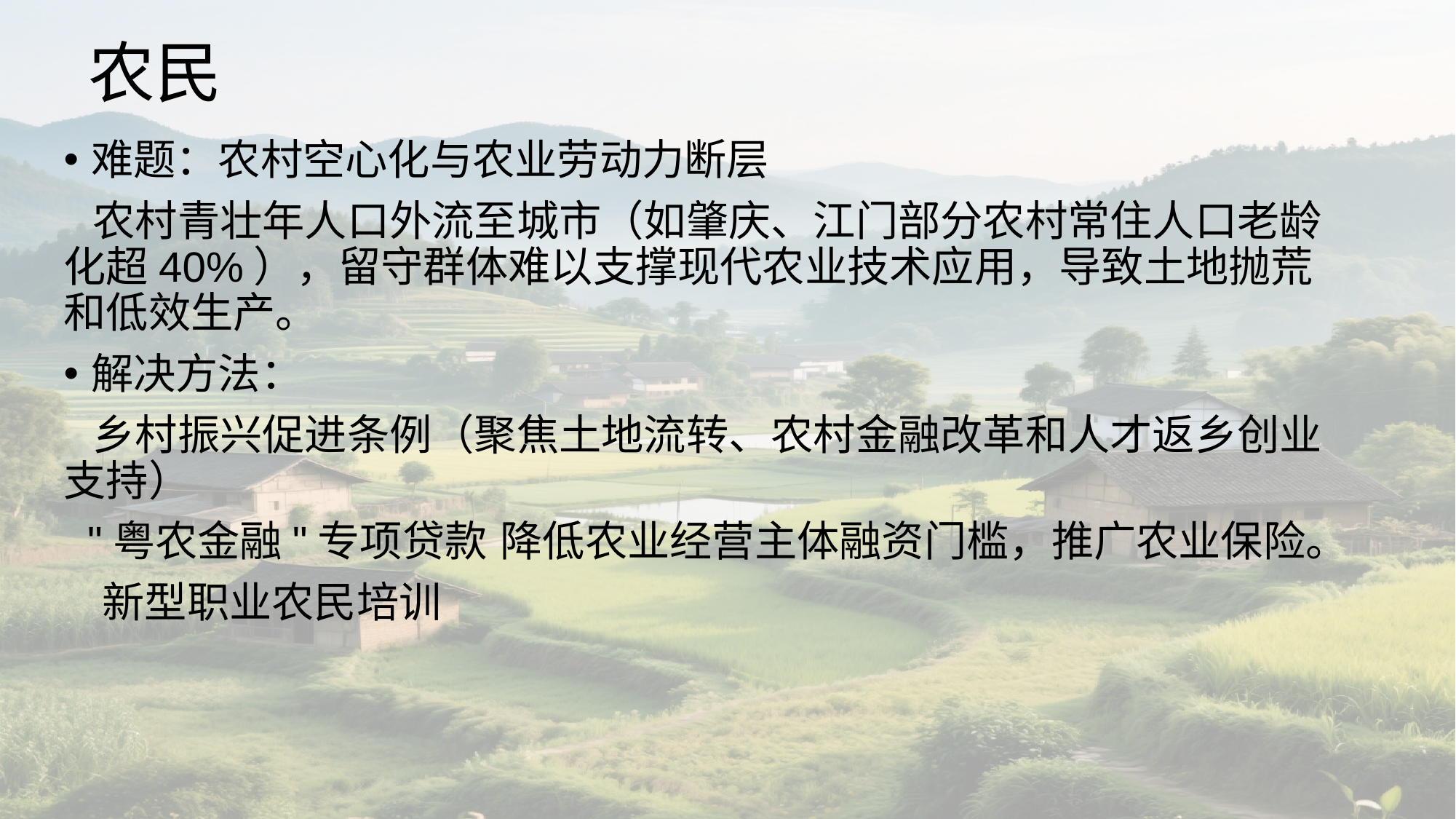

# 农民
难题：农村空心化与农业劳动力断层
  农村青壮年人口外流至城市（如肇庆、江门部分农村常住人口老龄化超40%），留守群体难以支撑现代农业技术应用，导致土地抛荒和低效生产。
解决方法：
  乡村振兴促进条例（聚焦土地流转、农村金融改革和人才返乡创业支持）
  "粤农金融"专项贷款	降低农业经营主体融资门槛，推广农业保险。
   新型职业农民培训